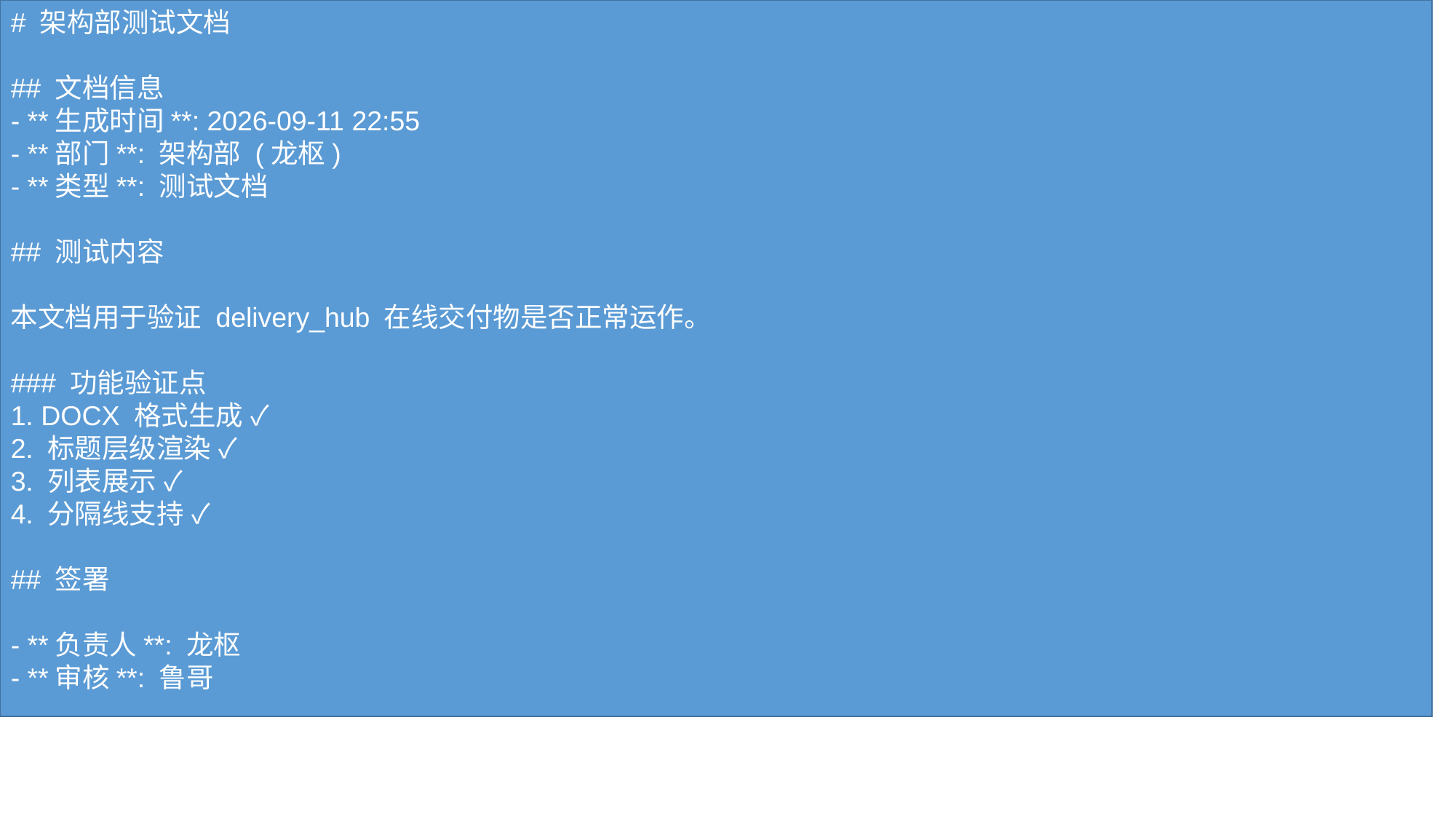

# 架构部测试文档 ## 文档信息 - **生成时间**: 2026-09-11 22:55 - **部门**: 架构部 (龙枢) - **类型**: 测试文档 ## 测试内容 本文档用于验证 delivery_hub 在线交付物是否正常运作。 ### 功能验证点 1. DOCX 格式生成 ✓ 2. 标题层级渲染 ✓ 3. 列表展示 ✓ 4. 分隔线支持 ✓ ## 签署 - **负责人**: 龙枢 - **审核**: 鲁哥
#